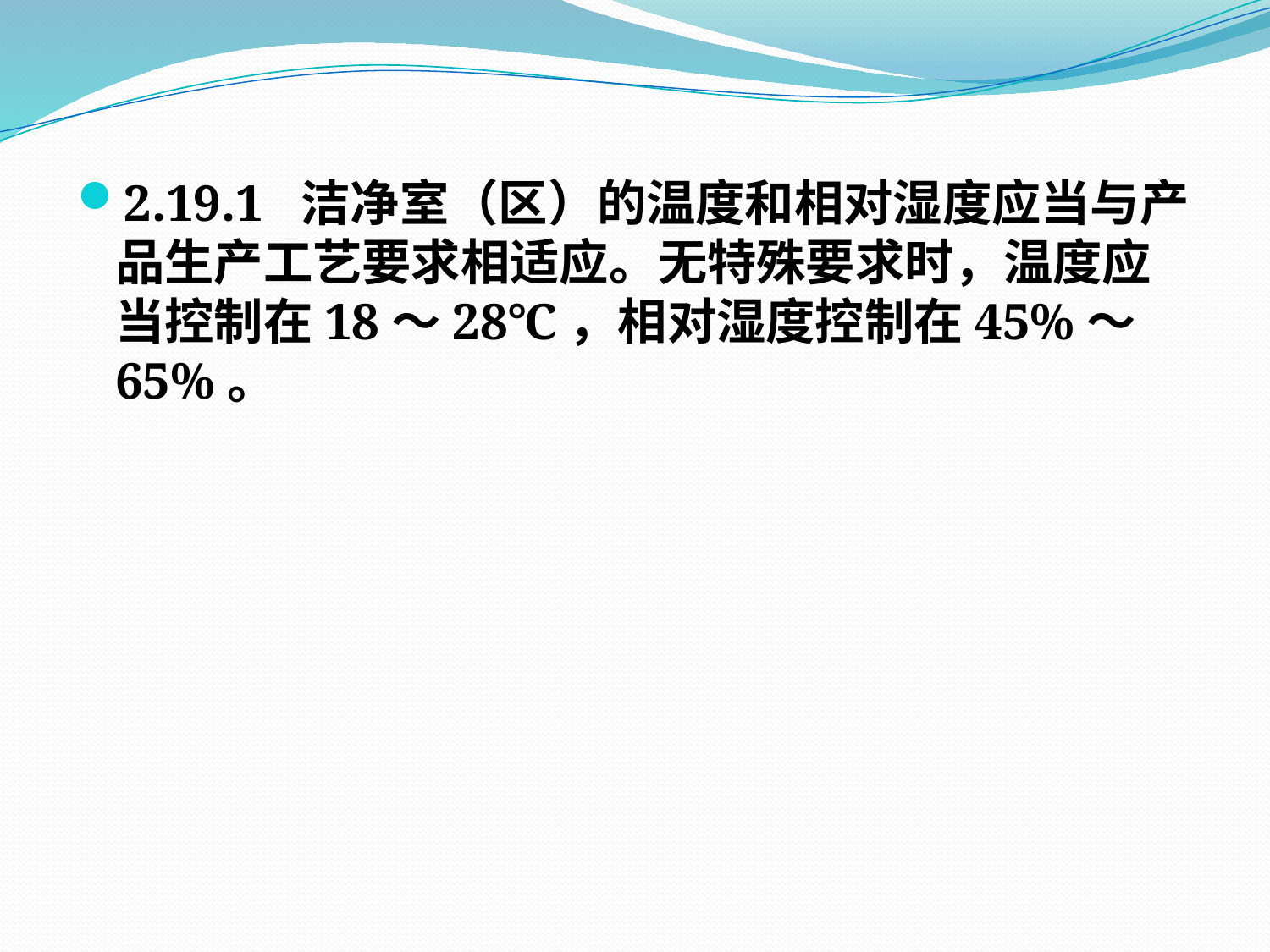

2.19.1  洁净室（区）的温度和相对湿度应当与产品生产工艺要求相适应。无特殊要求时，温度应当控制在18～28℃，相对湿度控制在45%～65%。